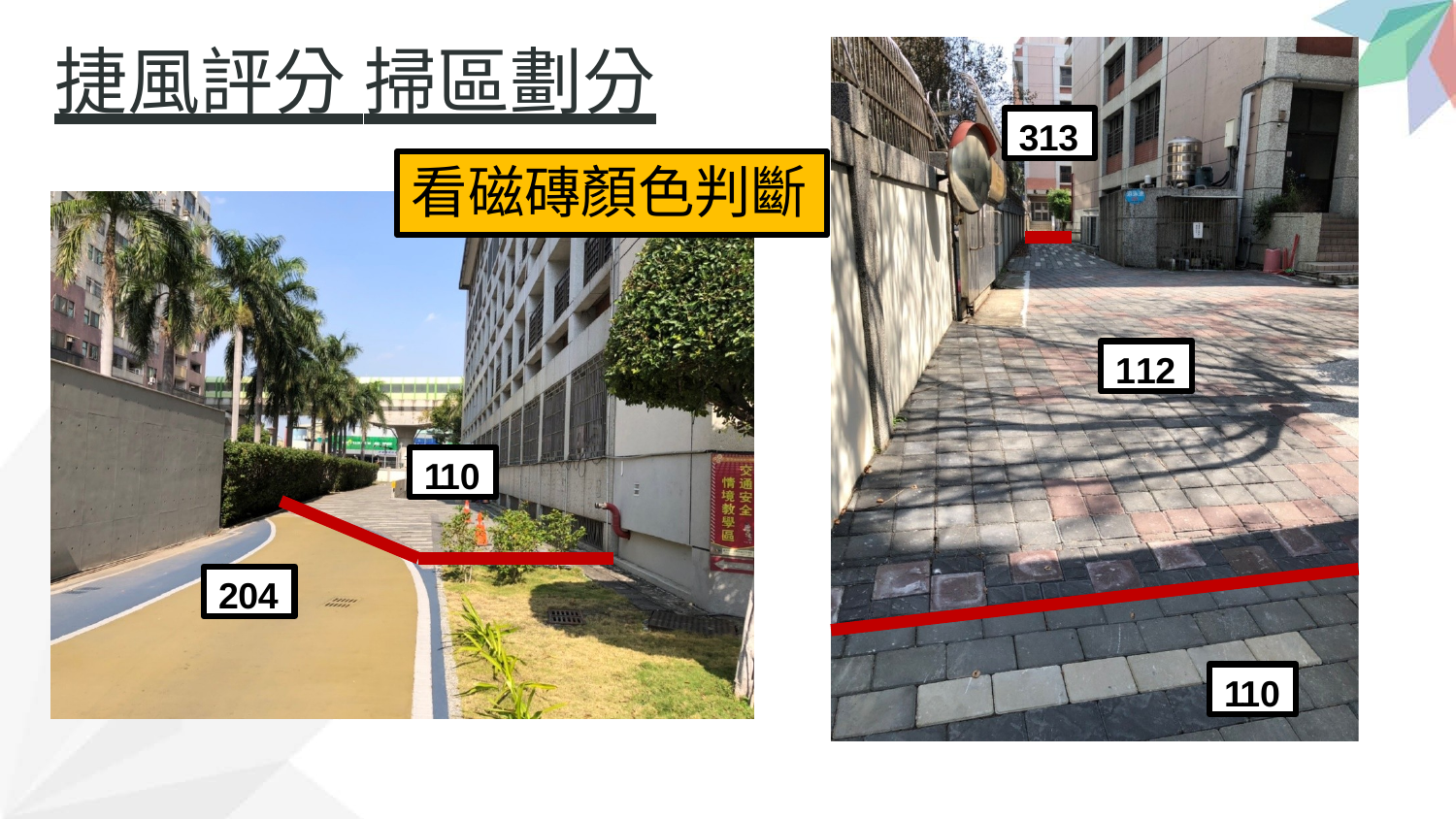

# 捷風評分 掃區劃分

313

看磁磚顏色判斷
112
110

204
110